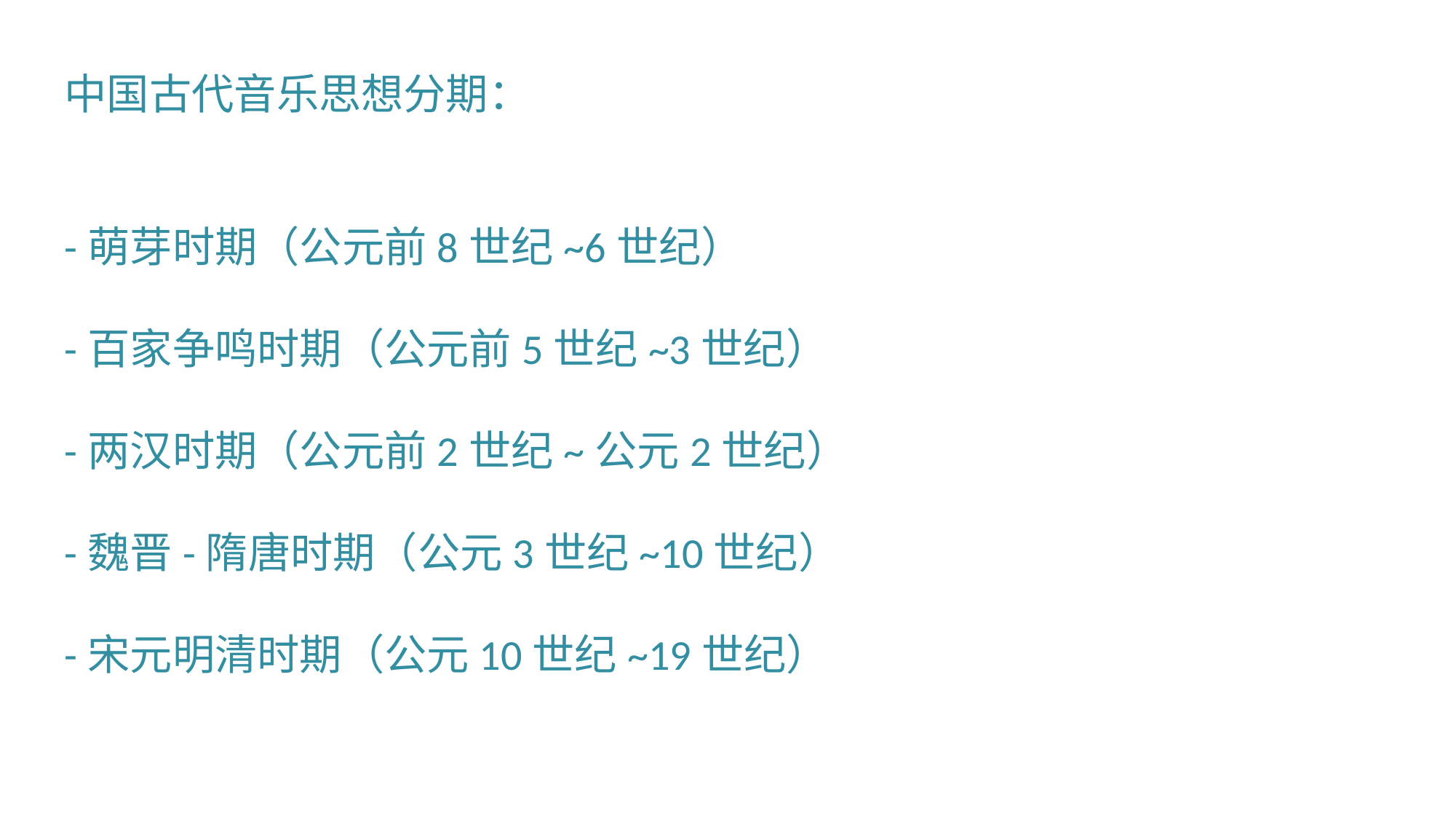

中国古代音乐思想分期：

-萌芽时期（公元前8世纪~6世纪）

-百家争鸣时期（公元前5世纪~3世纪）

-两汉时期（公元前2世纪~公元2世纪）

-魏晋-隋唐时期（公元3世纪~10世纪）

-宋元明清时期（公元10世纪~19世纪）